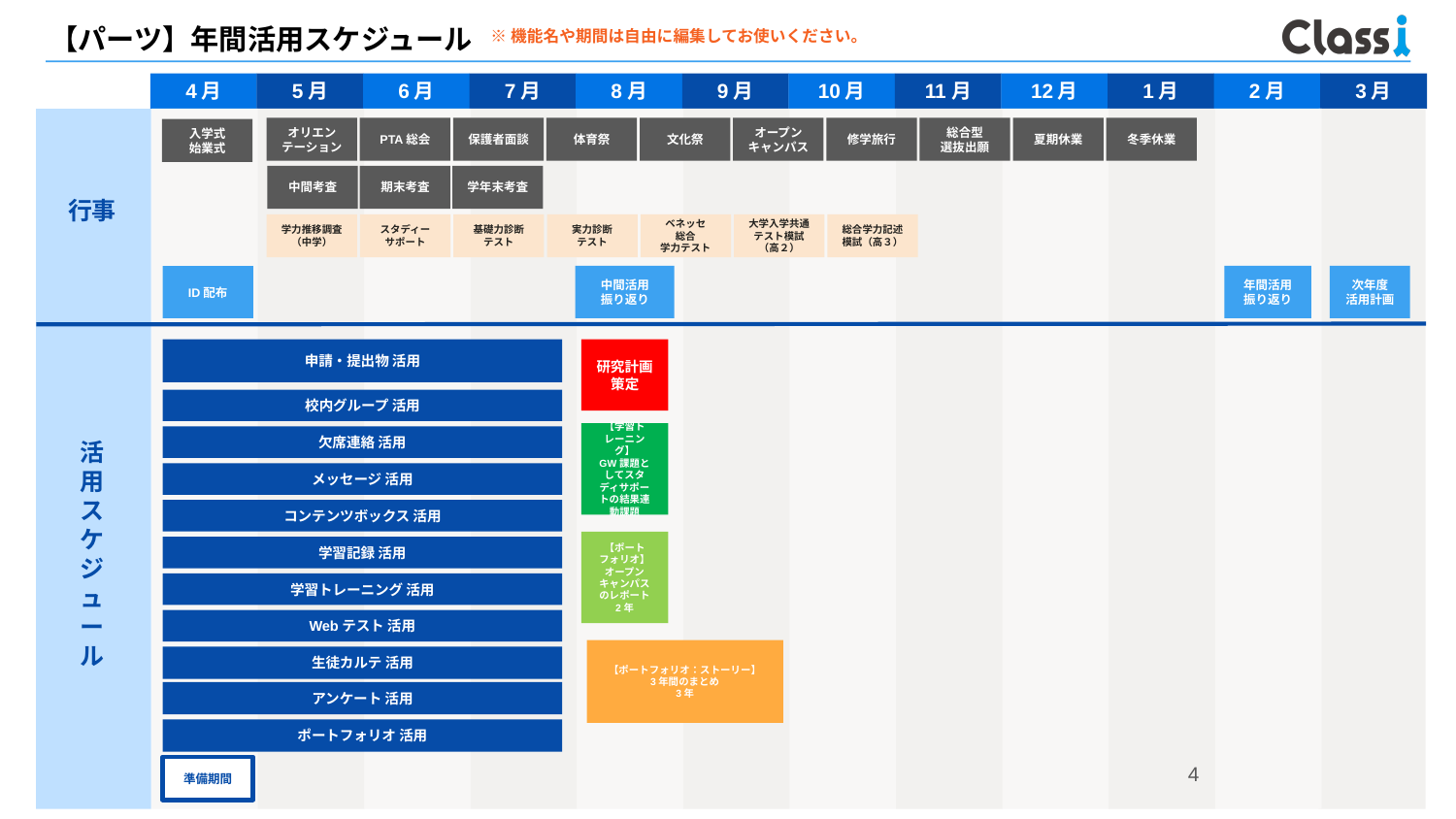

【パーツ】年間活用スケジュール
※機能名や期間は自由に編集してお使いください。
4月
5月
6月
7月
8月
9月
10月
11月
12月
1月
2月
3月

行事

活
用
ス
ケ
ジ
ュ
ー
ル
オリエン
テーション
PTA総会
保護者面談
体育祭
文化祭
オープンキャンパス
修学旅行
総合型
選抜出願
夏期休業
冬季休業
入学式
始業式
中間考査
期末考査
学年末考査
学力推移調査
（中学）
スタディー
サポート
基礎力診断
テスト
実力診断
テスト
ベネッセ
総合
学力テスト
大学入学共通テスト模試（高２）
総合学力記述模試（高３）
中間活用
振り返り
年間活用
振り返り
次年度
活用計画
ID配布
申請・提出物 活用
研究計画策定
校内グループ 活用
【学習トレーニング】
GW課題としてスタディサポートの結果連動課題
欠席連絡 活用
メッセージ 活用
コンテンツボックス 活用
【ポートフォリオ】
オープンキャンパスのレポート
2年
学習記録 活用
学習トレーニング 活用
Webテスト 活用
【ポートフォリオ：ストーリー】
3年間のまとめ
3年
生徒カルテ 活用
アンケート 活用
ポートフォリオ 活用
4
準備期間